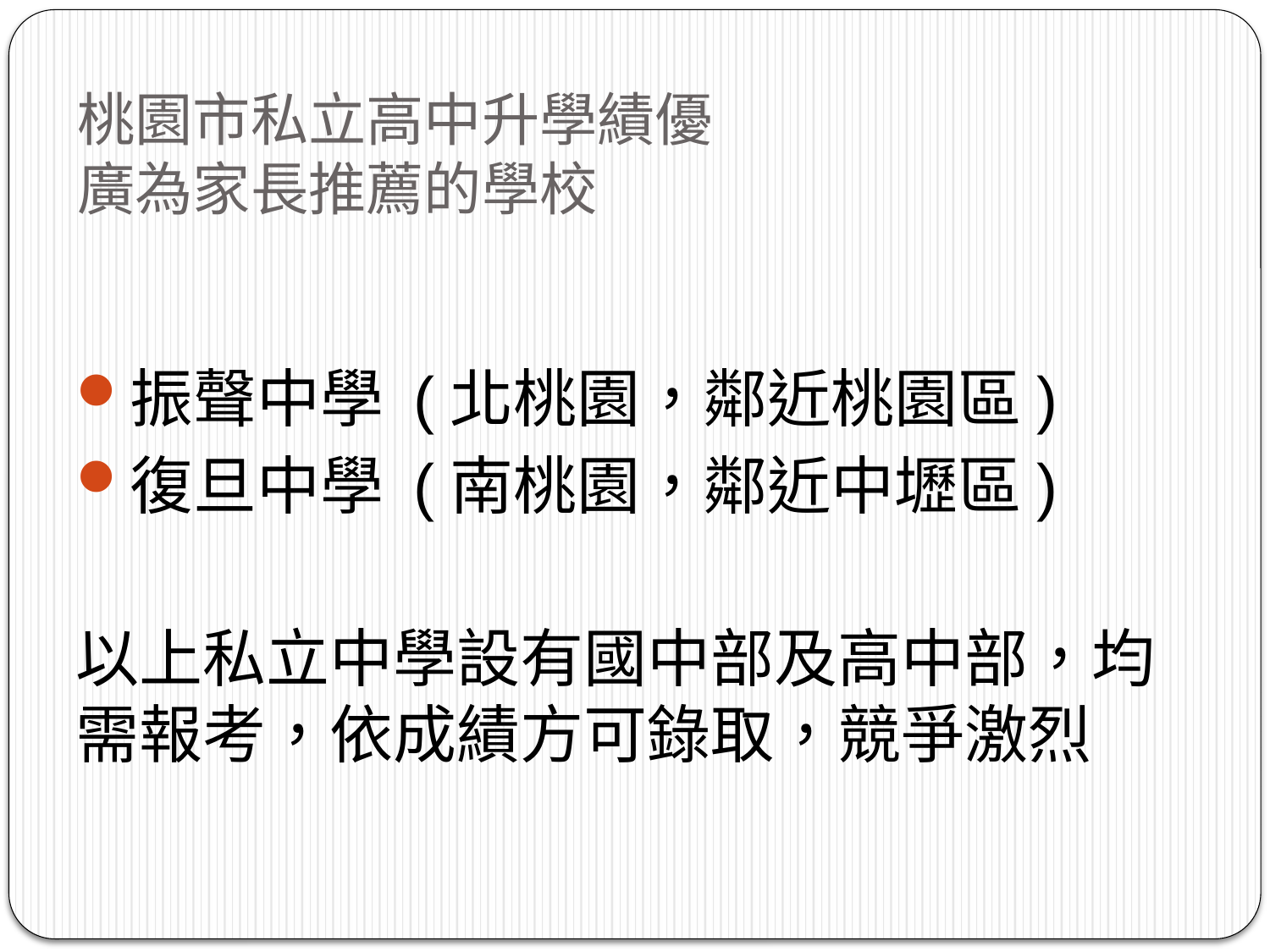

# 桃園市私立高中升學績優 廣為家長推薦的學校

振聲中學 (北桃園，鄰近桃園區)
復旦中學 (南桃園，鄰近中壢區)

以上私立中學設有國中部及高中部，均需報考，依成績方可錄取，競爭激烈